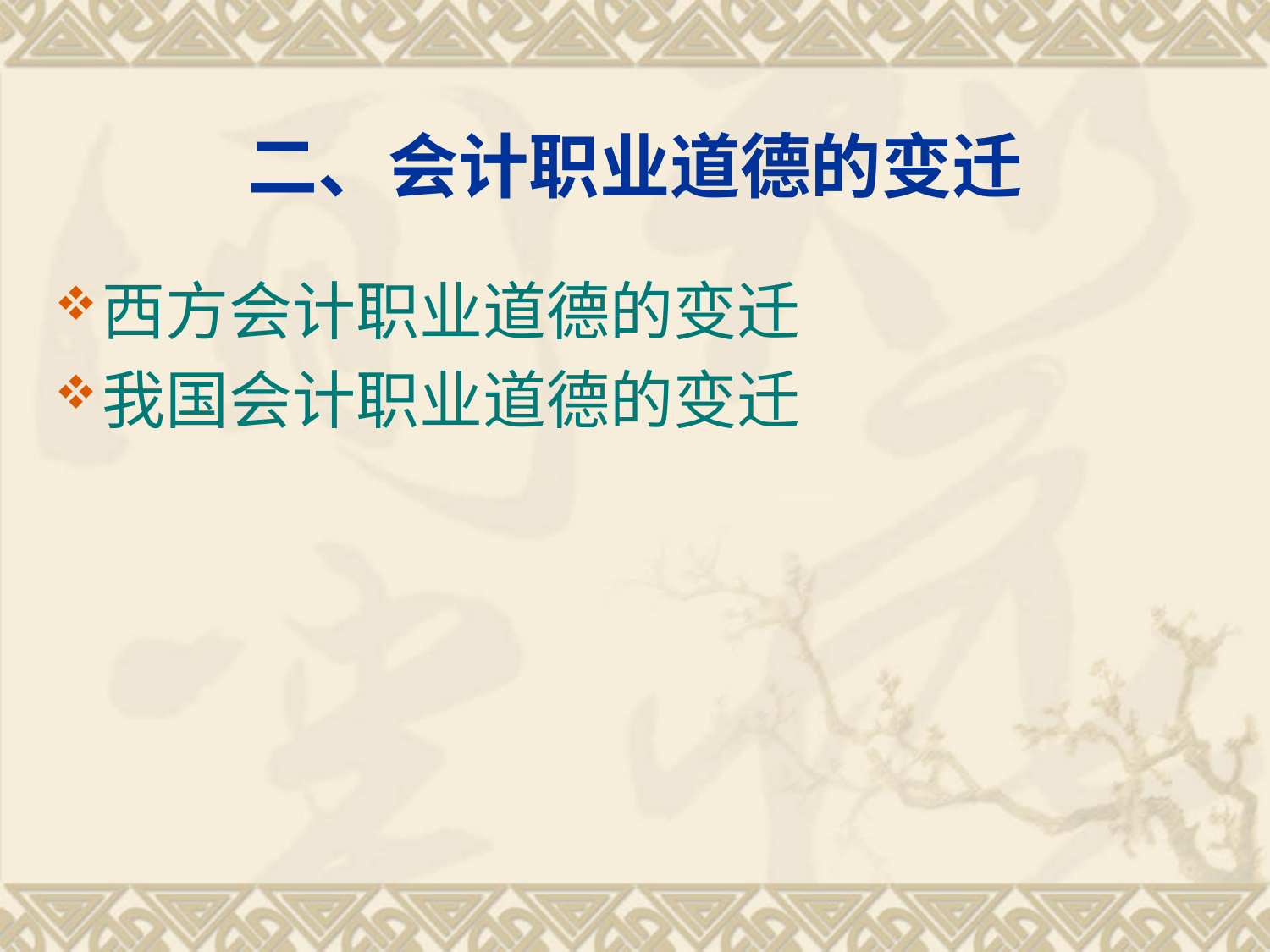

# 二、会计职业道德的变迁
西方会计职业道德的变迁
我国会计职业道德的变迁